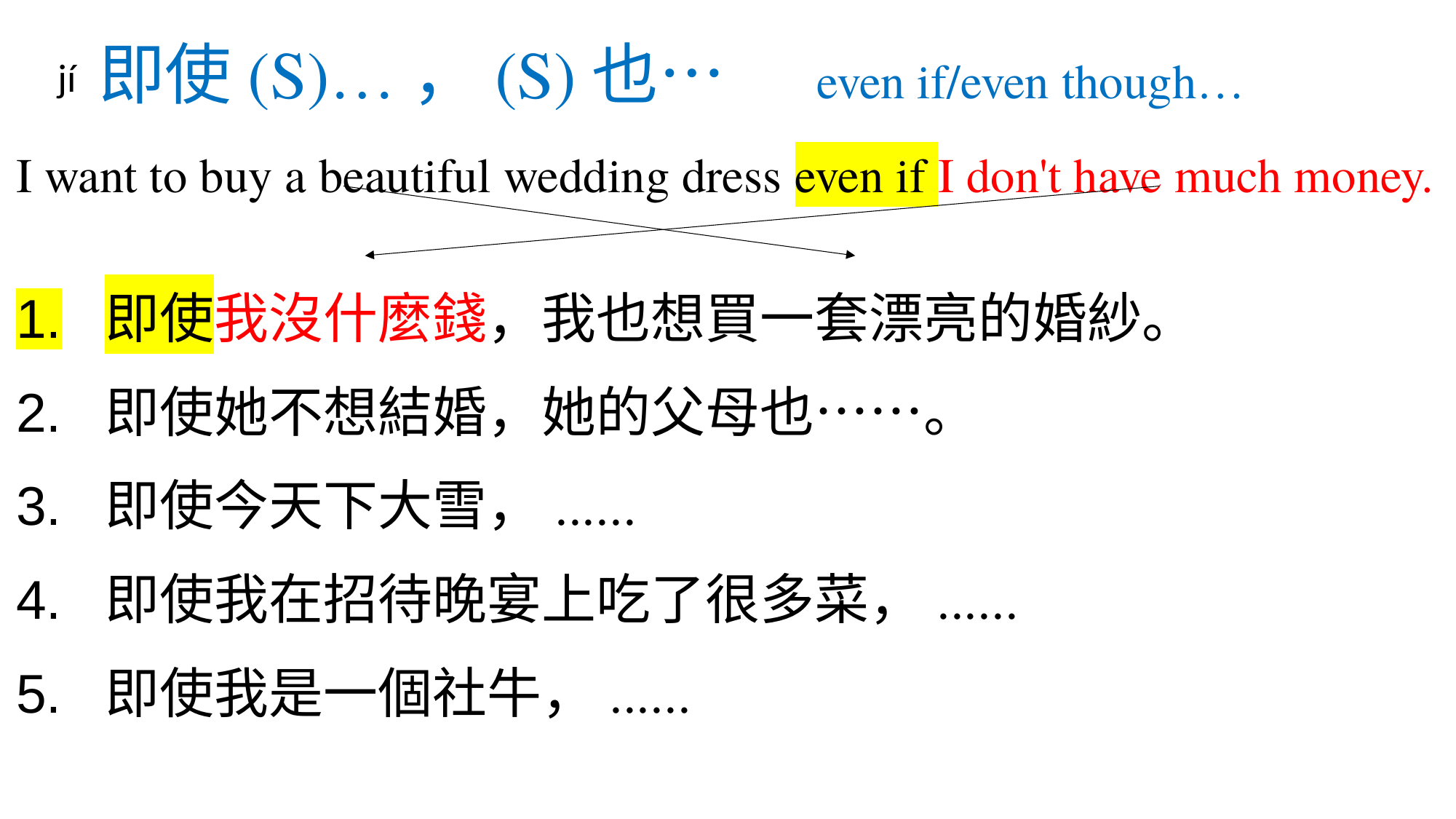

# 即使(S)…，(S)也…     even if/even though…
jí
I want to buy a beautiful wedding dress even if I don't have much money.
即使我沒什麼錢，我也想買一套漂亮的婚紗。
即使她不想結婚，她的父母也……。
即使今天下大雪，......
即使我在招待晚宴上吃了很多菜，......
即使我是一個社牛，......